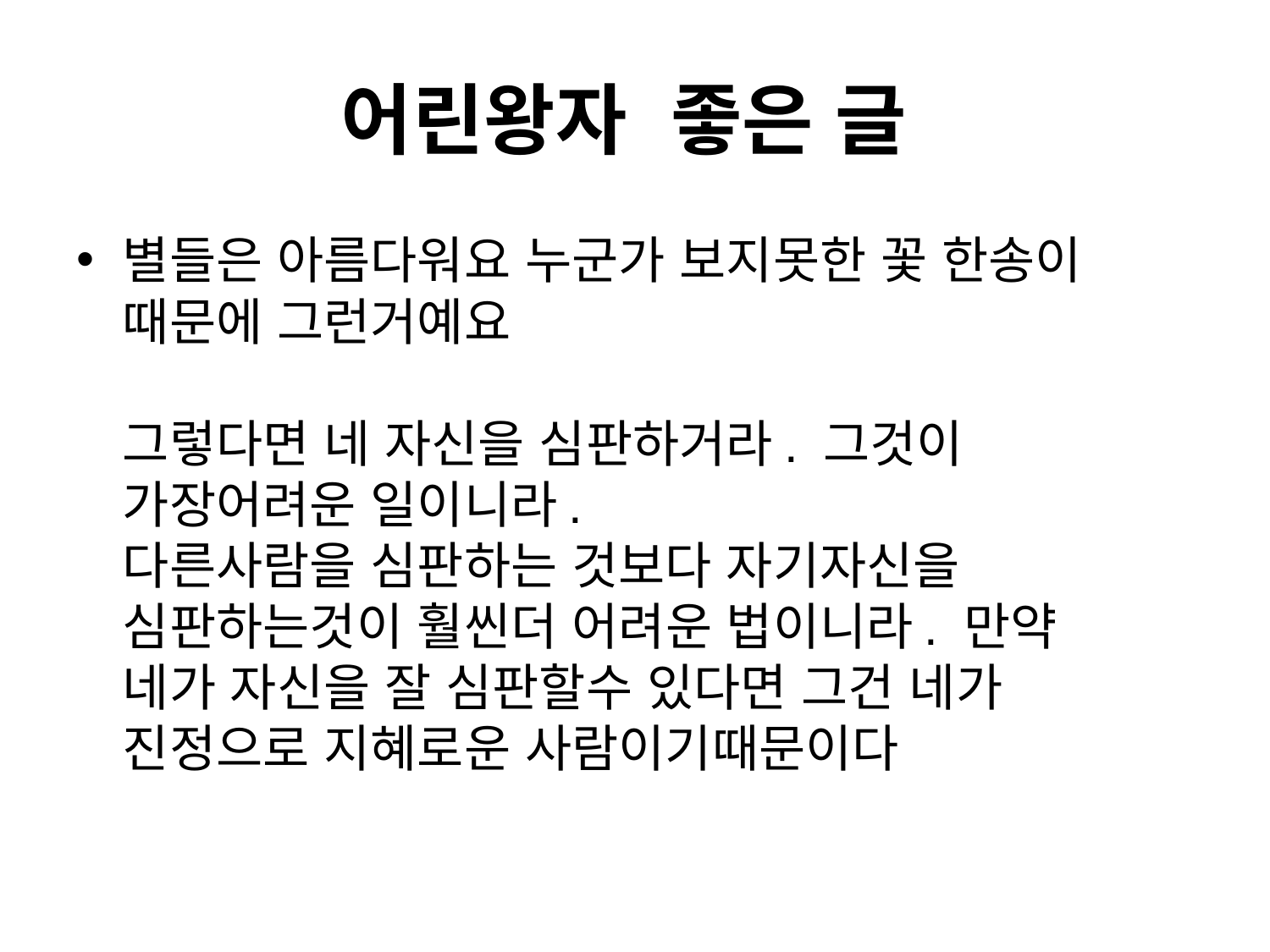

# 어린왕자  좋은 글
별들은 아름다워요 누군가 보지못한 꽃 한송이 때문에 그런거예요
그렇다면 네 자신을 심판하거라. 그것이 가장어려운 일이니라.
다른사람을 심판하는 것보다 자기자신을 심판하는것이 훨씬더 어려운 법이니라. 만약
네가 자신을 잘 심판할수 있다면 그건 네가 진정으로 지혜로운 사람이기때문이다